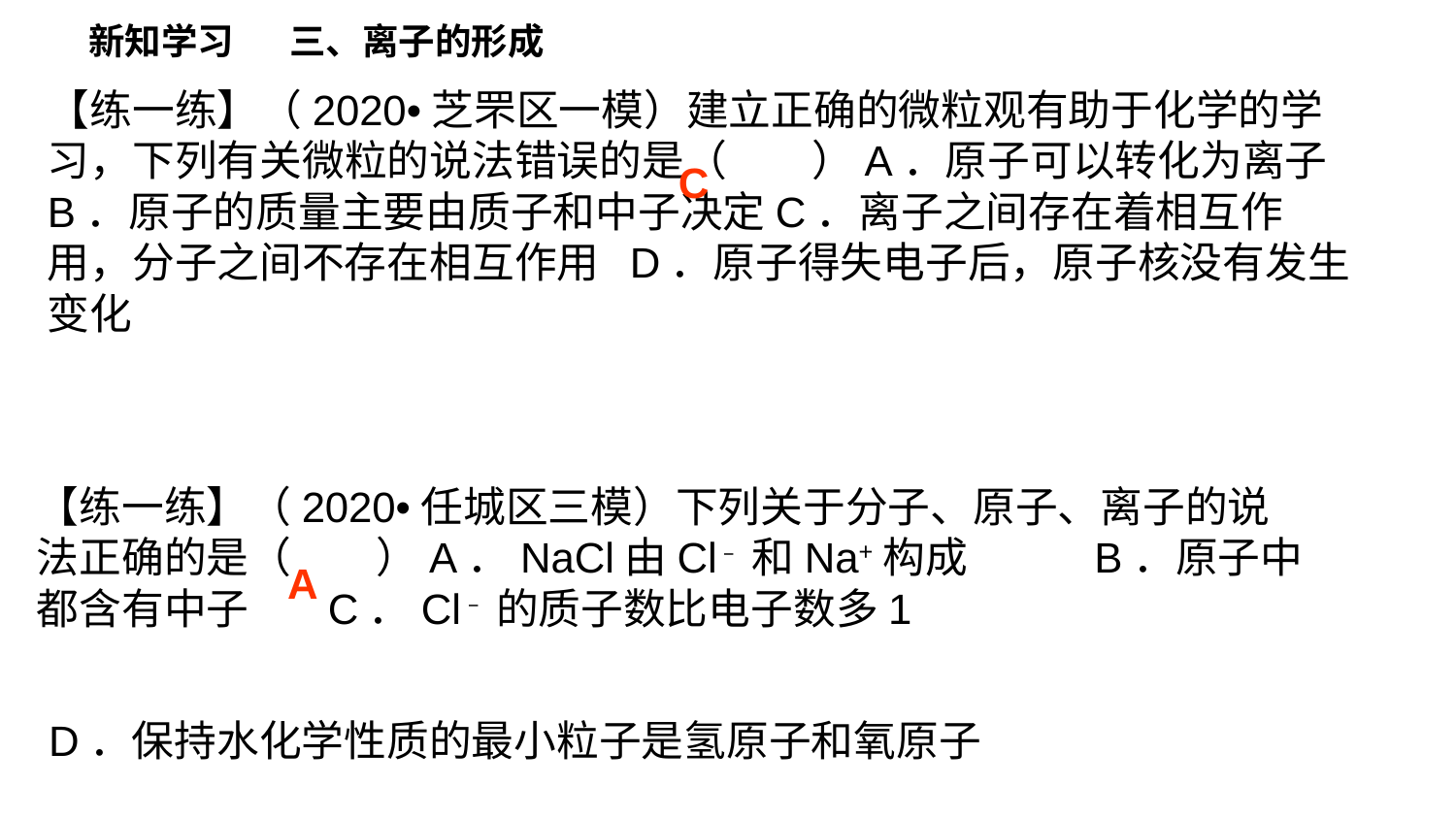

新知学习
三、离子的形成
【练一练】（2020•芝罘区一模）建立正确的微粒观有助于化学的学习，下列有关微粒的说法错误的是（　　）A．原子可以转化为离子	B．原子的质量主要由质子和中子决定	C．离子之间存在着相互作用，分子之间不存在相互作用	D．原子得失电子后，原子核没有发生变化

C
【练一练】（2020•任城区三模）下列关于分子、原子、离子的说法正确的是（　　）A．NaCl由Cl﹣和Na+构成	   B．原子中都含有中子	C．Cl﹣的质子数比电子数多1

 D．保持水化学性质的最小粒子是氢原子和氧原子
A